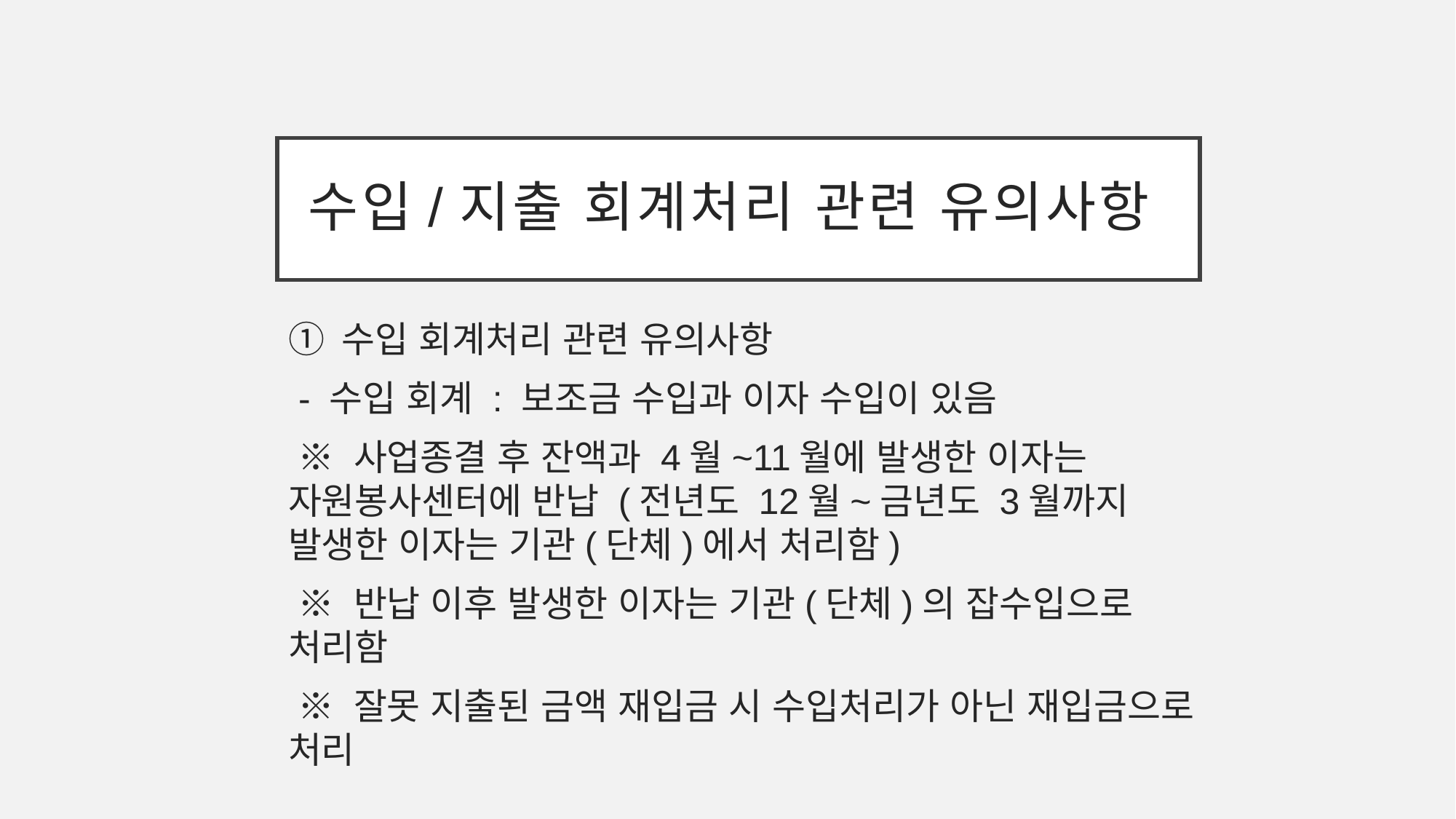

# 수입/지출 회계처리 관련 유의사항
① 수입 회계처리 관련 유의사항
 - 수입 회계 : 보조금 수입과 이자 수입이 있음
 ※ 사업종결 후 잔액과 4월~11월에 발생한 이자는 자원봉사센터에 반납 (전년도 12월~금년도 3월까지 발생한 이자는 기관(단체)에서 처리함)
 ※ 반납 이후 발생한 이자는 기관(단체)의 잡수입으로 처리함
 ※ 잘못 지출된 금액 재입금 시 수입처리가 아닌 재입금으로 처리